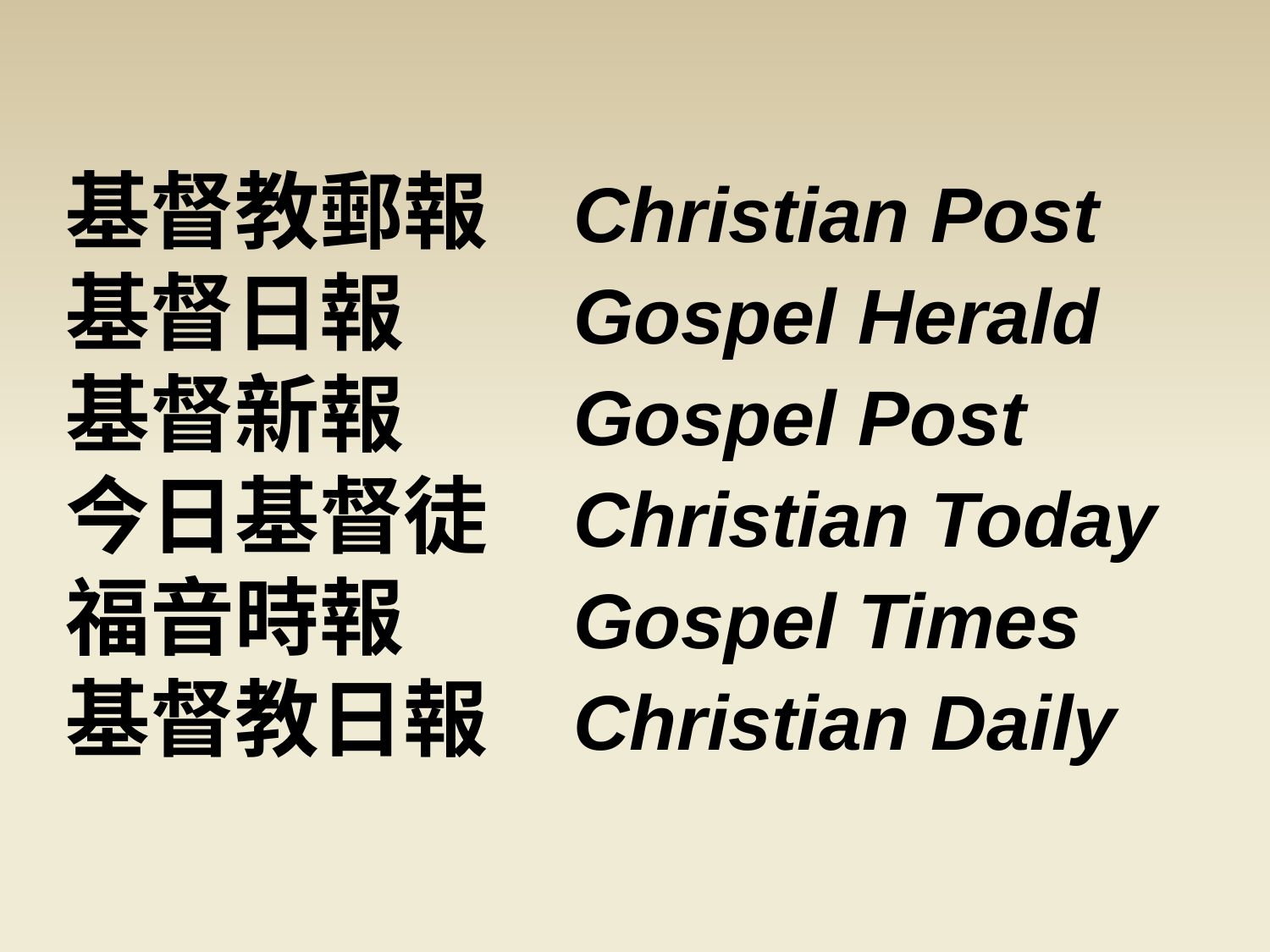

基督教郵報 	Christian Post
基督日報 		Gospel Herald
基督新報		Gospel Post
今日基督徒 	Christian Today 
福音時報 		Gospel Times
基督教日報 	Christian Daily